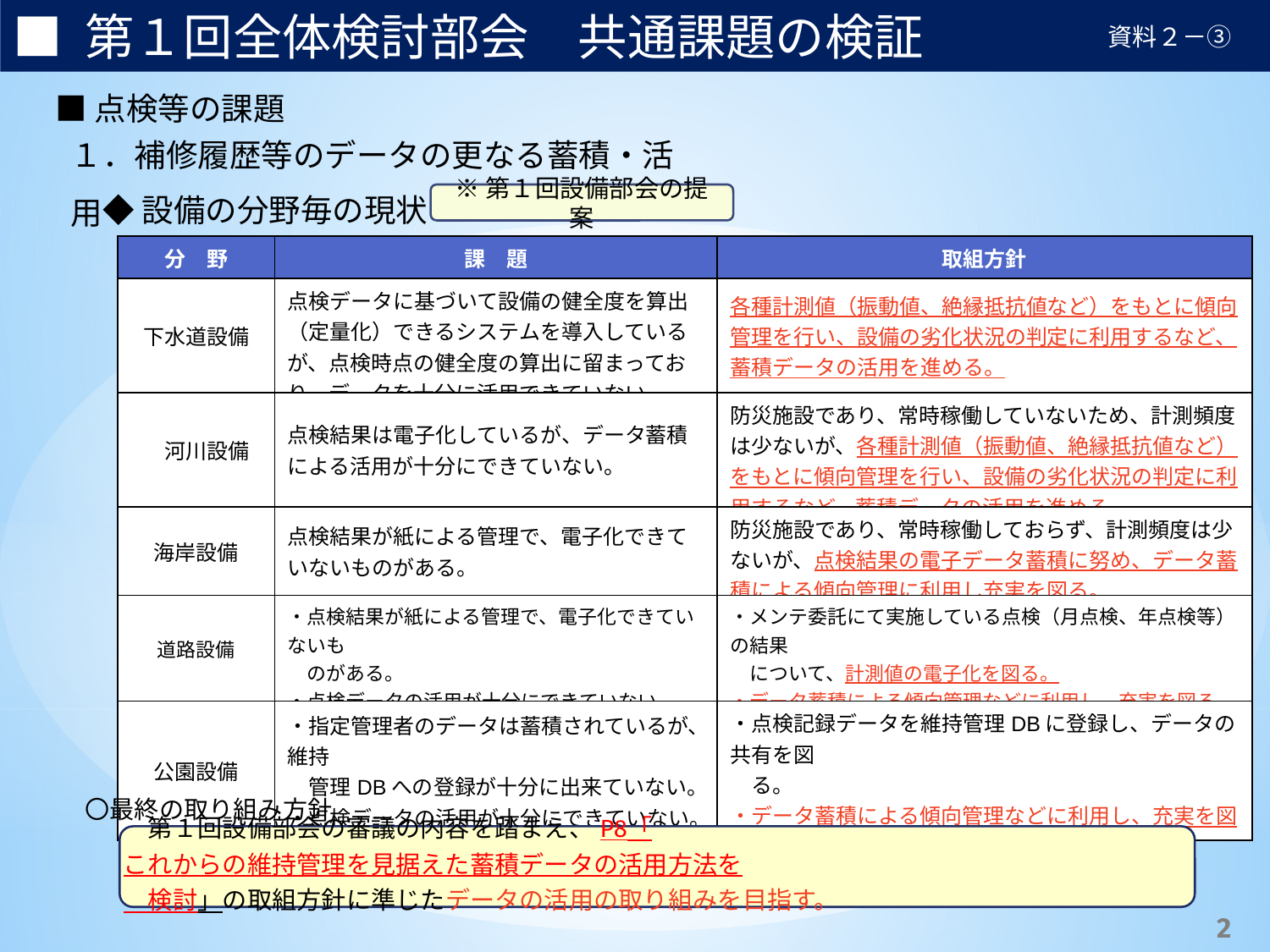

■ 第１回全体検討部会　共通課題の検証
資料２－③
■点検等の課題
１．補修履歴等のデータの更なる蓄積・活用
◆設備の分野毎の現状
※第１回設備部会の提案
| 分　野 | 課　題 | 取組方針 |
| --- | --- | --- |
| 下水道設備 | 点検データに基づいて設備の健全度を算出（定量化）できるシステムを導入しているが、点検時点の健全度の算出に留まっており、データを十分に活用できていない。 | 各種計測値（振動値、絶縁抵抗値など）をもとに傾向管理を行い、設備の劣化状況の判定に利用するなど、蓄積データの活用を進める。 |
| 河川設備 | 点検結果は電子化しているが、データ蓄積による活用が十分にできていない。 | 防災施設であり、常時稼働していないため、計測頻度は少ないが、各種計測値（振動値、絶縁抵抗値など）をもとに傾向管理を行い、設備の劣化状況の判定に利用するなど、蓄積データの活用を進める。 |
| 海岸設備 | 点検結果が紙による管理で、電子化できていないものがある。 | 防災施設であり、常時稼働しておらず、計測頻度は少ないが、点検結果の電子データ蓄積に努め、データ蓄積による傾向管理に利用し充実を図る。 |
| 道路設備 | ・点検結果が紙による管理で、電子化できていないも 　のがある。 ・点検データの活用が十分にできていない。 | ・メンテ委託にて実施している点検（月点検、年点検等）の結果 　について、計測値の電子化を図る。 ・データ蓄積による傾向管理などに利用し、充実を図る。 |
| 公園設備 | ・指定管理者のデータは蓄積されているが、維持　　 　管理DBへの登録が十分に出来ていない。 ・点検データの活用が十分にできていない。 | ・点検記録データを維持管理DBに登録し、データの共有を図 　る。 ・データ蓄積による傾向管理などに利用し、充実を図る。 |
〇最終の取り組み方針
　第１回設備部会の審議の内容を踏まえ、P8「これからの維持管理を見据えた蓄積データの活用方法を
　検討」の取組方針に準じたデータの活用の取り組みを目指す。
2